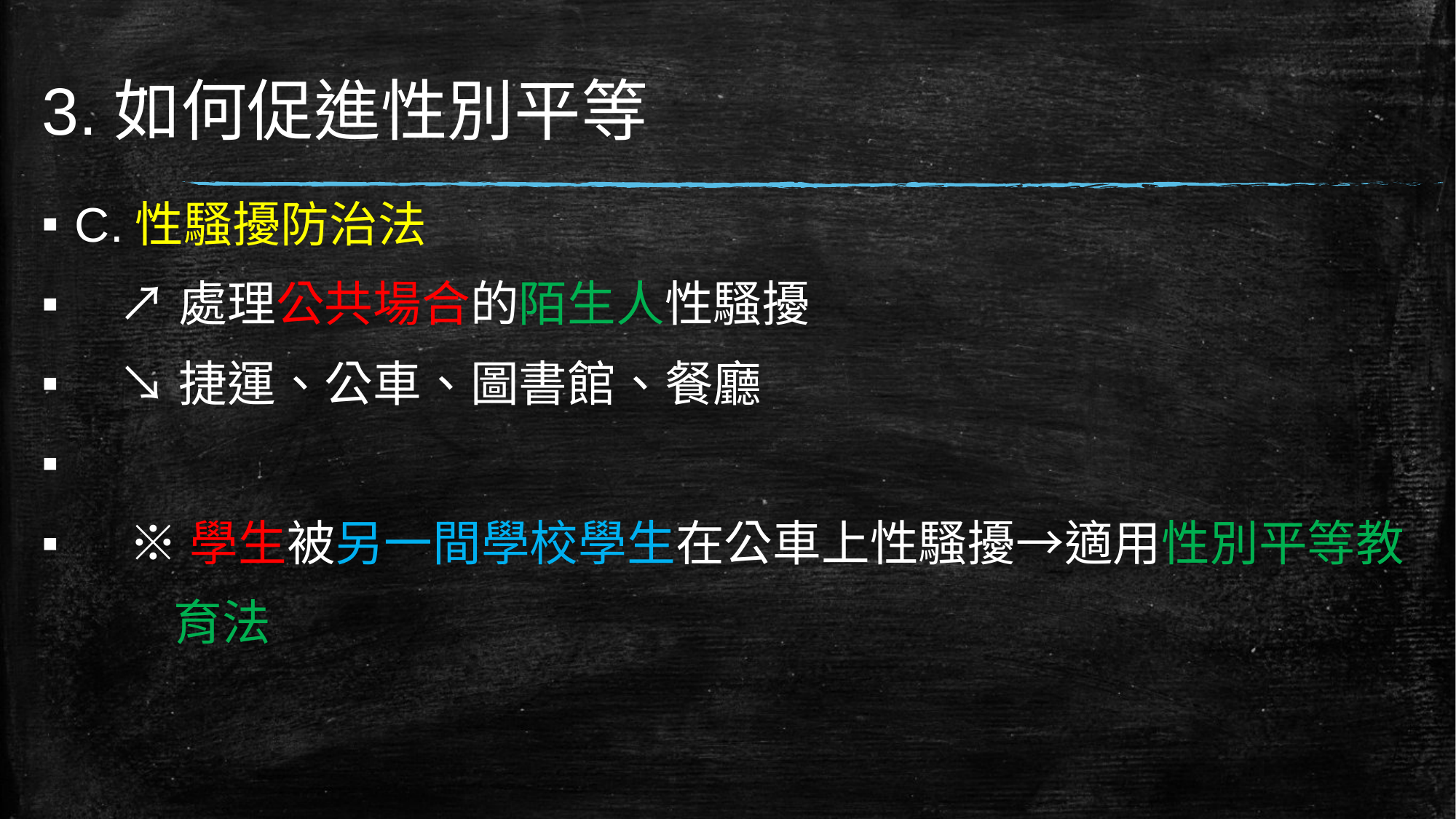

# 3.如何促進性別平等
C.性騷擾防治法
    ↗處理公共場合的陌生人性騷擾
    ↘捷運、公車、圖書館、餐廳

     ※學生被另一間學校學生在公車上性騷擾→適用性別平等教
           育法